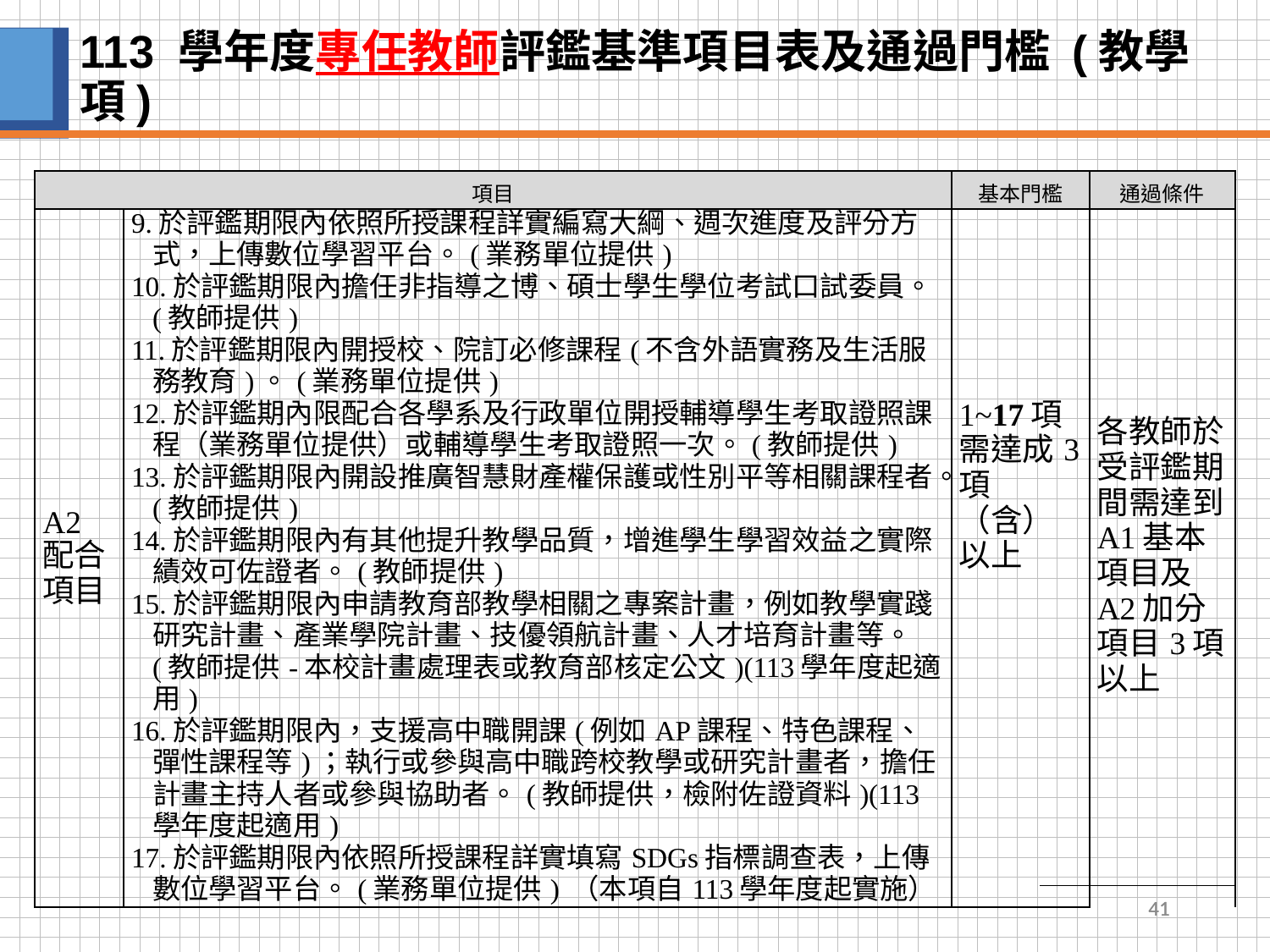

# 113 學年度專任教師評鑑基準項目表及通過門檻 (教學項)
| 項目 |  | 基本門檻 | 通過條件 |
| --- | --- | --- | --- |
| A2配合項目 | 9.於評鑑期限內依照所授課程詳實編寫大綱、週次進度及評分方式，上傳數位學習平台。(業務單位提供) 10.於評鑑期限內擔任非指導之博、碩士學生學位考試口試委員。(教師提供) 11.於評鑑期限內開授校、院訂必修課程(不含外語實務及生活服務教育)。(業務單位提供) 12.於評鑑期內限配合各學系及行政單位開授輔導學生考取證照課程（業務單位提供）或輔導學生考取證照一次。(教師提供) 13.於評鑑期限內開設推廣智慧財產權保護或性別平等相關課程者。(教師提供) 14.於評鑑期限內有其他提升教學品質，增進學生學習效益之實際績效可佐證者。(教師提供) 15.於評鑑期限內申請教育部教學相關之專案計畫，例如教學實踐研究計畫、產業學院計畫、技優領航計畫、人才培育計畫等。(教師提供-本校計畫處理表或教育部核定公文)(113學年度起適用) 16.於評鑑期限內，支援高中職開課(例如AP課程、特色課程、彈性課程等)；執行或參與高中職跨校教學或研究計畫者，擔任計畫主持人者或參與協助者。(教師提供，檢附佐證資料)(113學年度起適用) 17.於評鑑期限內依照所授課程詳實填寫SDGs指標調查表，上傳數位學習平台。(業務單位提供) （本項自113學年度起實施） | 1~17項需達成3項（含）以上 | 各教師於受評鑑期間需達到A1基本項目及A2加分項目3項以上 |
41